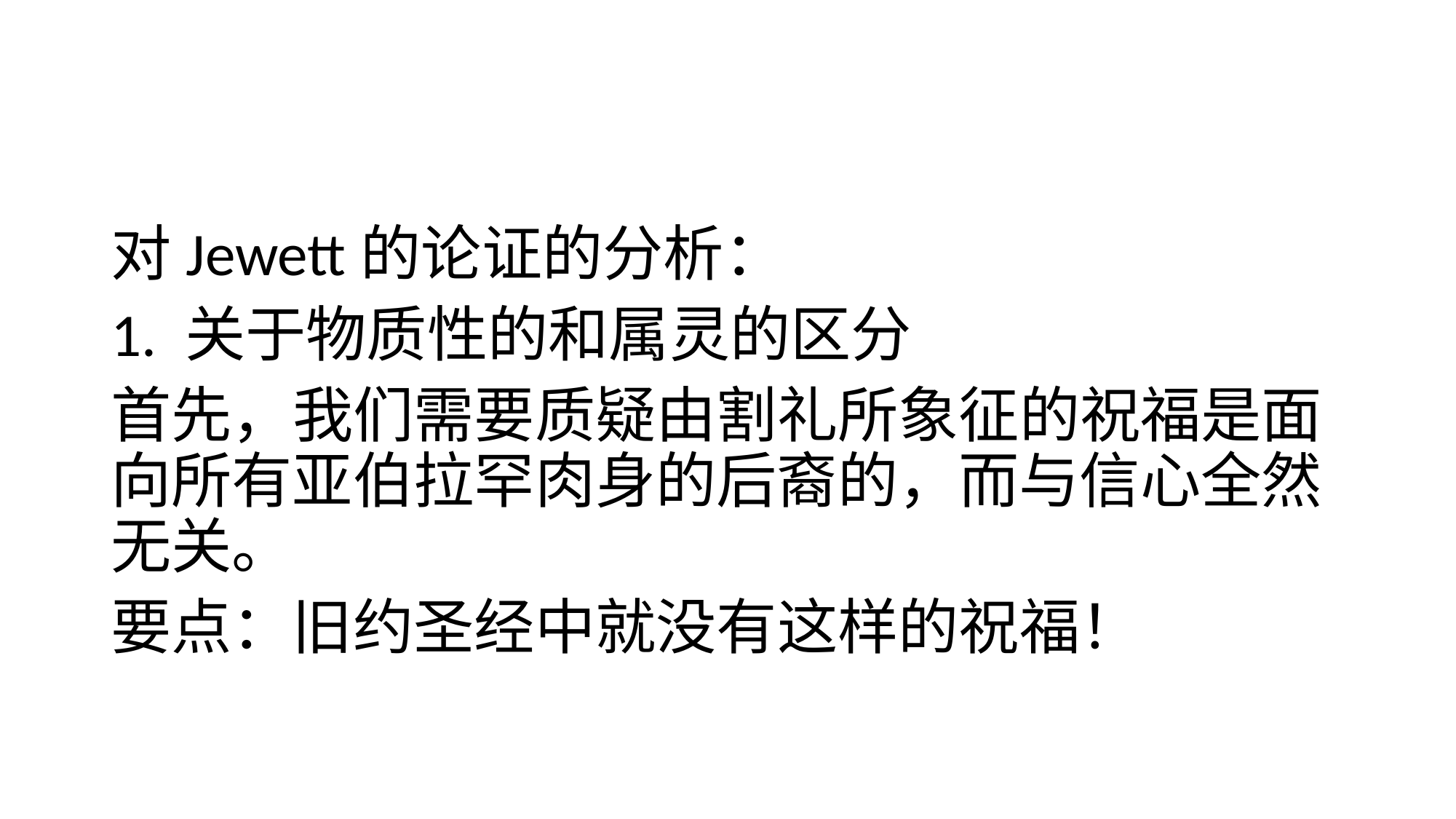

#
对Jewett的论证的分析：
1. 关于物质性的和属灵的区分
首先，我们需要质疑由割礼所象征的祝福是面向所有亚伯拉罕肉身的后裔的，而与信心全然无关。
要点：旧约圣经中就没有这样的祝福！